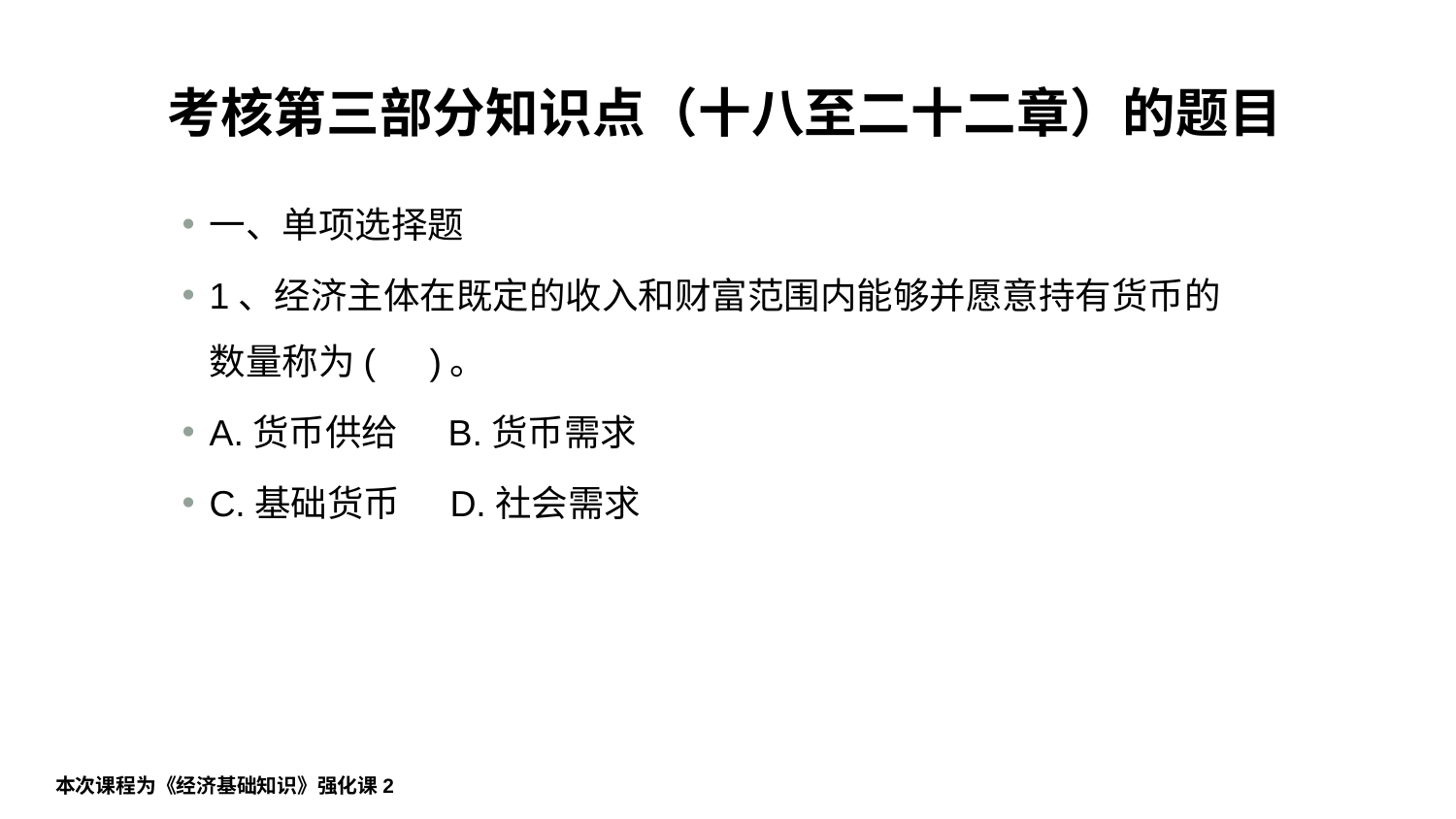

# 考核第三部分知识点（十八至二十二章）的题目
一、单项选择题
1、经济主体在既定的收入和财富范围内能够并愿意持有货币的数量称为(　)。
A.货币供给     B.货币需求
C.基础货币     D.社会需求